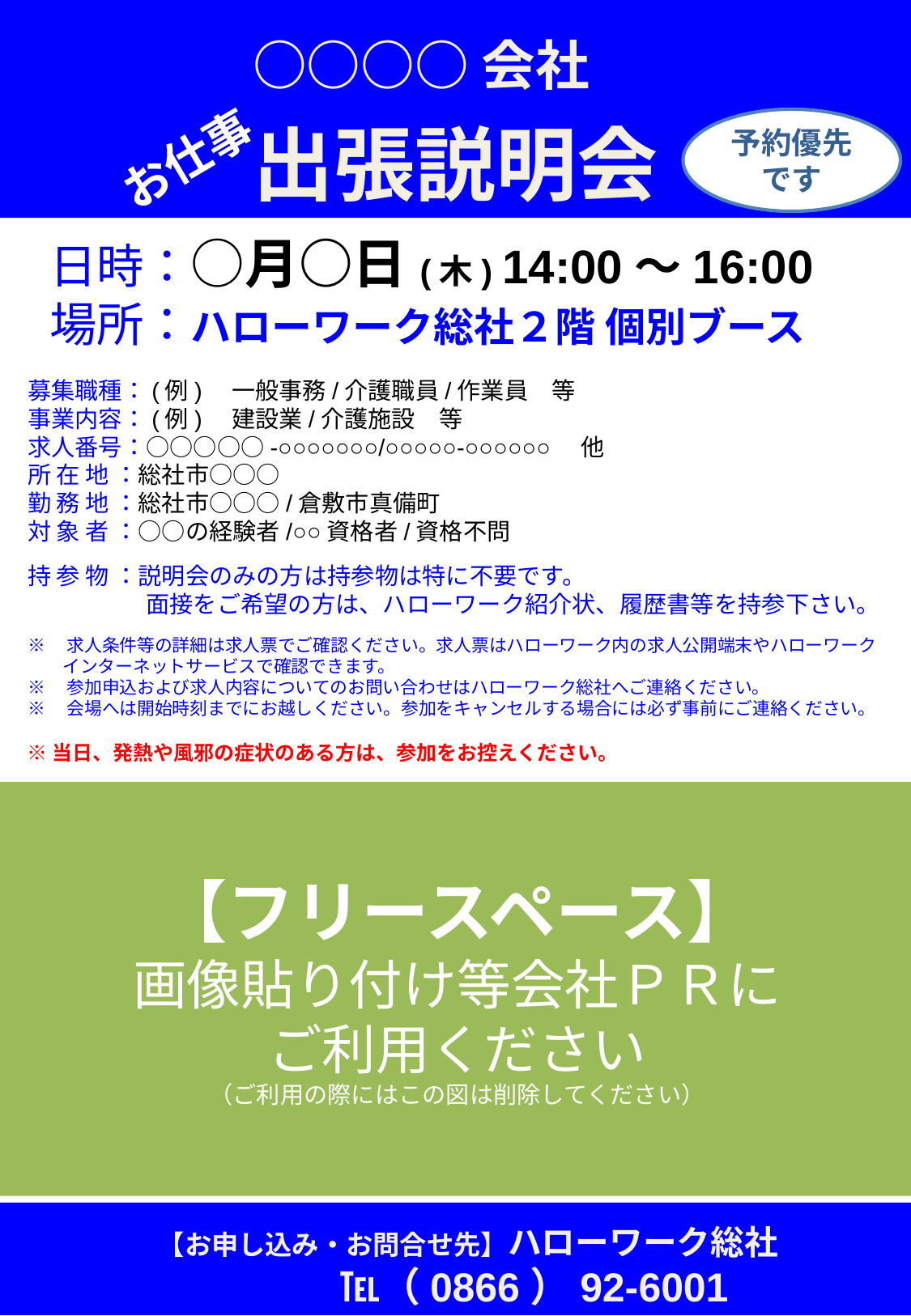

○○○○会社
事業所名を記入してください。
出張説明会
予約優先です
お仕事
 日時：○月○日(木) 14:00～16:00
 場所：ハローワーク総社２階 個別ブース

募集職種：(例)　一般事務/介護職員/作業員　等
事業内容：(例)　建設業/介護施設　等
求人番号：○○○○○-○○○○○○○/○○○○○-○○○○○○　他
所 在 地 ：総社市○○○
勤 務 地 ：総社市○○○/倉敷市真備町
対 象 者 ：○○の経験者/○○資格者/資格不問

持 参 物 ：説明会のみの方は持参物は特に不要です。
　　　　　面接をご希望の方は、ハローワーク紹介状、履歴書等を持参下さい。

※　求人条件等の詳細は求人票でご確認ください。求人票はハローワーク内の求人公開端末やハローワーク
　　インターネットサービスで確認できます。
※　参加申込および求人内容についてのお問い合わせはハローワーク総社へご連絡ください。
※　会場へは開始時刻までにお越しください。参加をキャンセルする場合には必ず事前にご連絡ください。

【注意】
必ず求人票と同じ内容になるように記載してください。

①募集職種→「職種」欄
②事業内容→「事業内容」欄
③求人番号→「求人番号」欄
④所在地→「所在地」欄
⑤勤務地→「就業場所」欄
⑥対象者→「年齢」欄
　　　　　　　　※求人票で年齢制限があれば記載してください。
※当日、発熱や風邪の症状のある方は、参加をお控えください。
【フリースペース】
画像貼り付け等会社ＰＲに
ご利用ください
（ご利用の際にはこの図は削除してください）

フリースペースです。
貴社のPRに利用ください。

【お申し込み・お問合せ先】ハローワーク総社
　℡（0866）92-6001